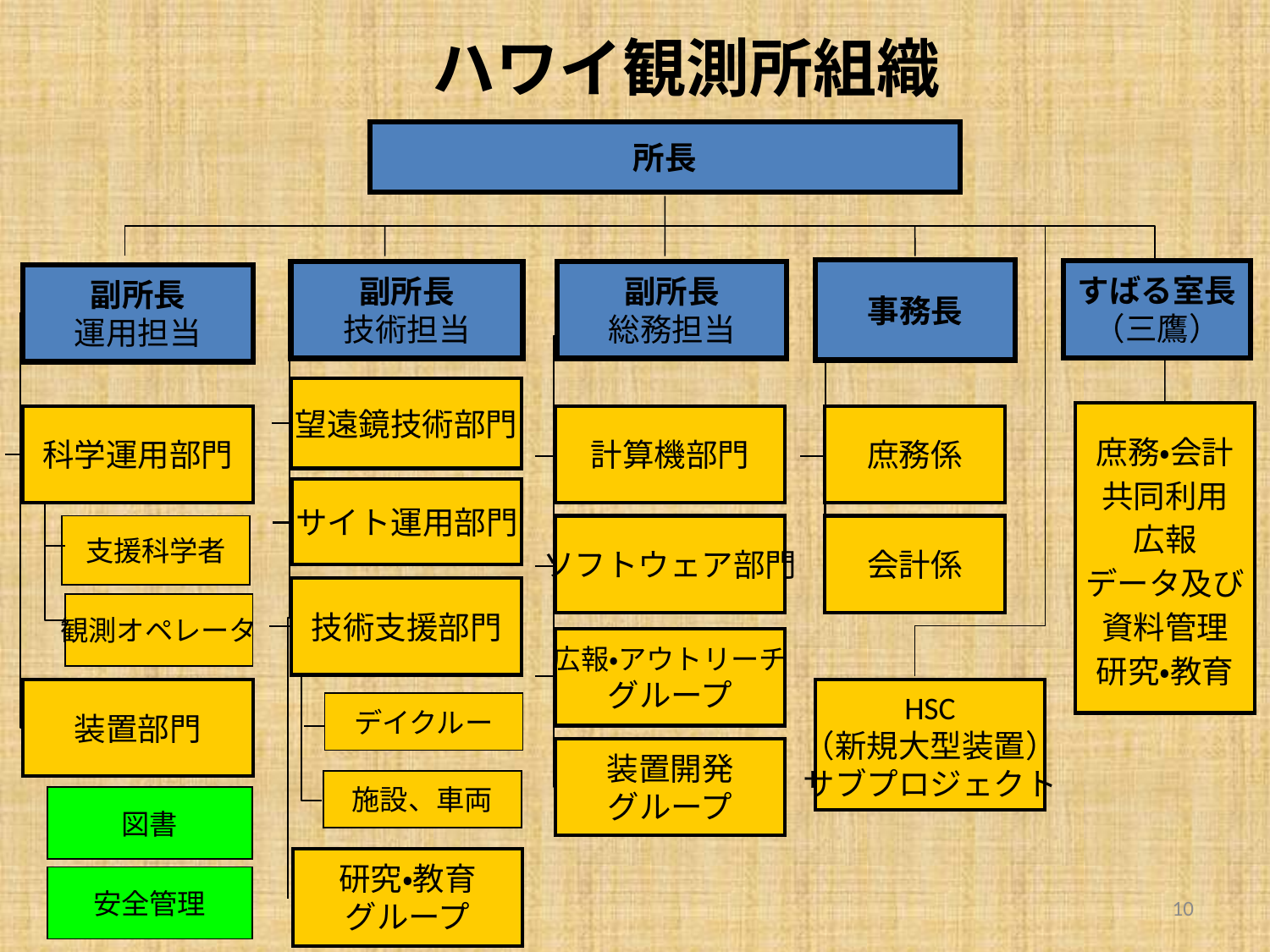

# ハワイ観測所組織
所長

事務長
すばる室長
（三鷹）
副所長
技術担当
副所長
総務担当
副所長
運用担当

望遠鏡技術部門
庶務・会計
共同利用
広報
データ及び
資料管理
研究・教育
科学運用部門
計算機部門
庶務係
サイト運用部門
支援科学者
ソフトウェア部門
会計係
技術支援部門
観測オペレータ
広報・アウトリーチ
グループ
装置部門
HSC
（新規大型装置）
サブプロジェクト
デイクルー
装置開発
グループ
施設、車両
図書
研究・教育
グループ
安全管理
10